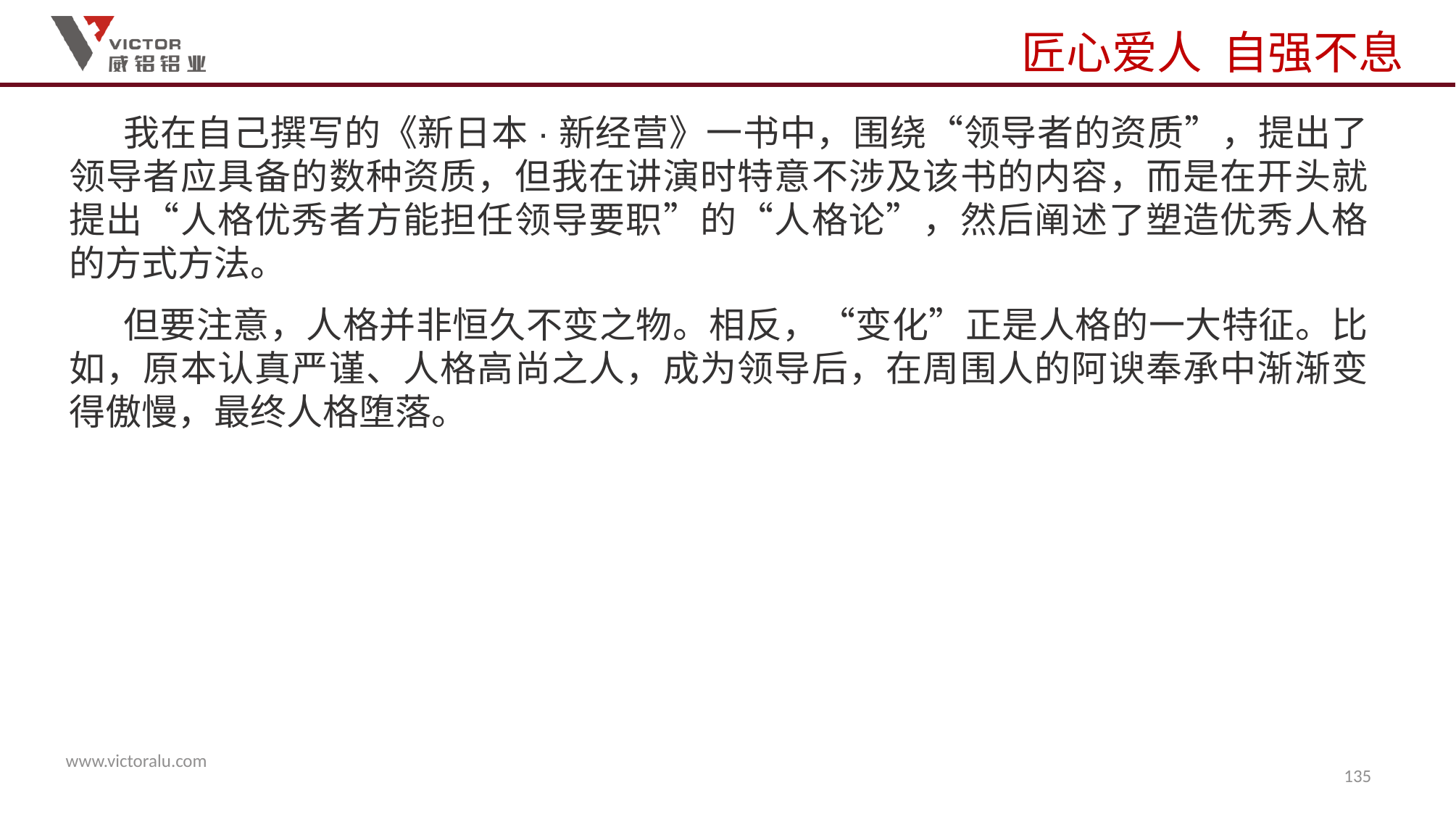

我在自己撰写的《新日本·新经营》一书中，围绕“领导者的资质”，提出了领导者应具备的数种资质，但我在讲演时特意不涉及该书的内容，而是在开头就提出“人格优秀者方能担任领导要职”的“人格论”，然后阐述了塑造优秀人格的方式方法。
但要注意，人格并非恒久不变之物。相反，“变化”正是人格的一大特征。比如，原本认真严谨、人格高尚之人，成为领导后，在周围人的阿谀奉承中渐渐变得傲慢，最终人格堕落。
135